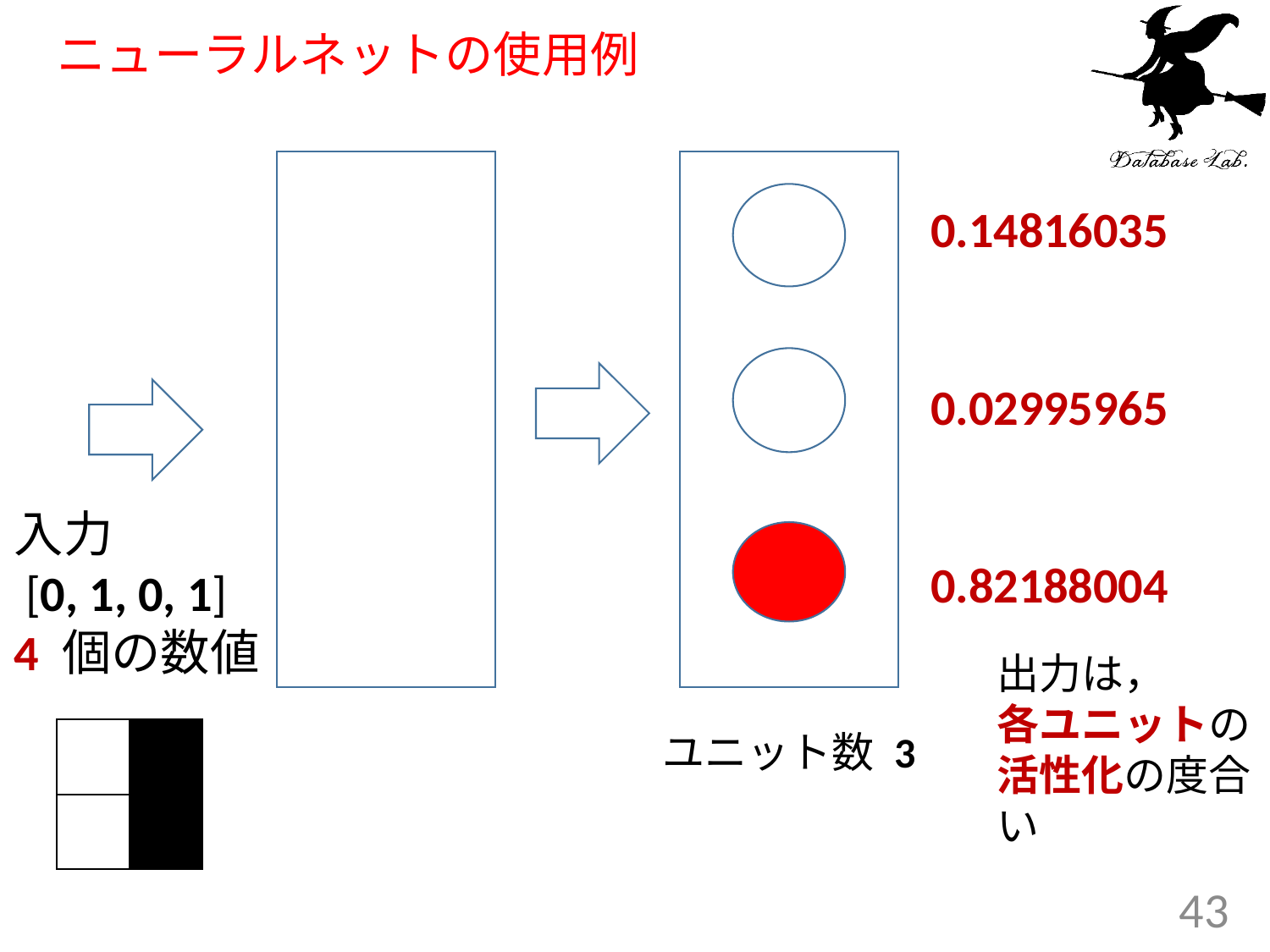

# ニューラルネットの使用例

0.14816035

0.02995965

0.82188004

入力
 [0, 1, 0, 1]
4 個の数値

出力は，
各ユニットの
活性化の度合い

ユニット数 3

43